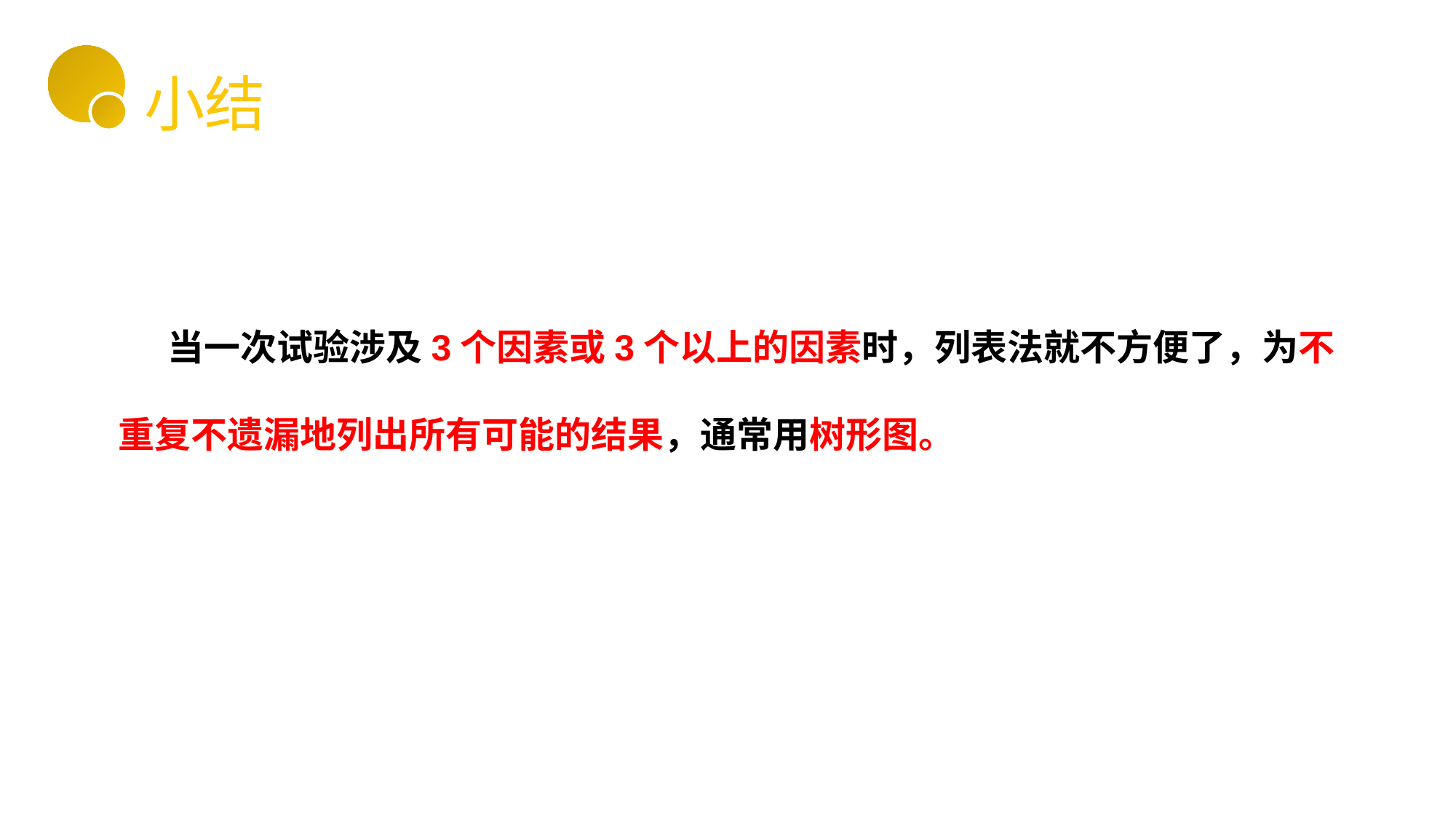

小结
     当一次试验涉及3个因素或3个以上的因素时，列表法就不方便了，为不重复不遗漏地列出所有可能的结果，通常用树形图。